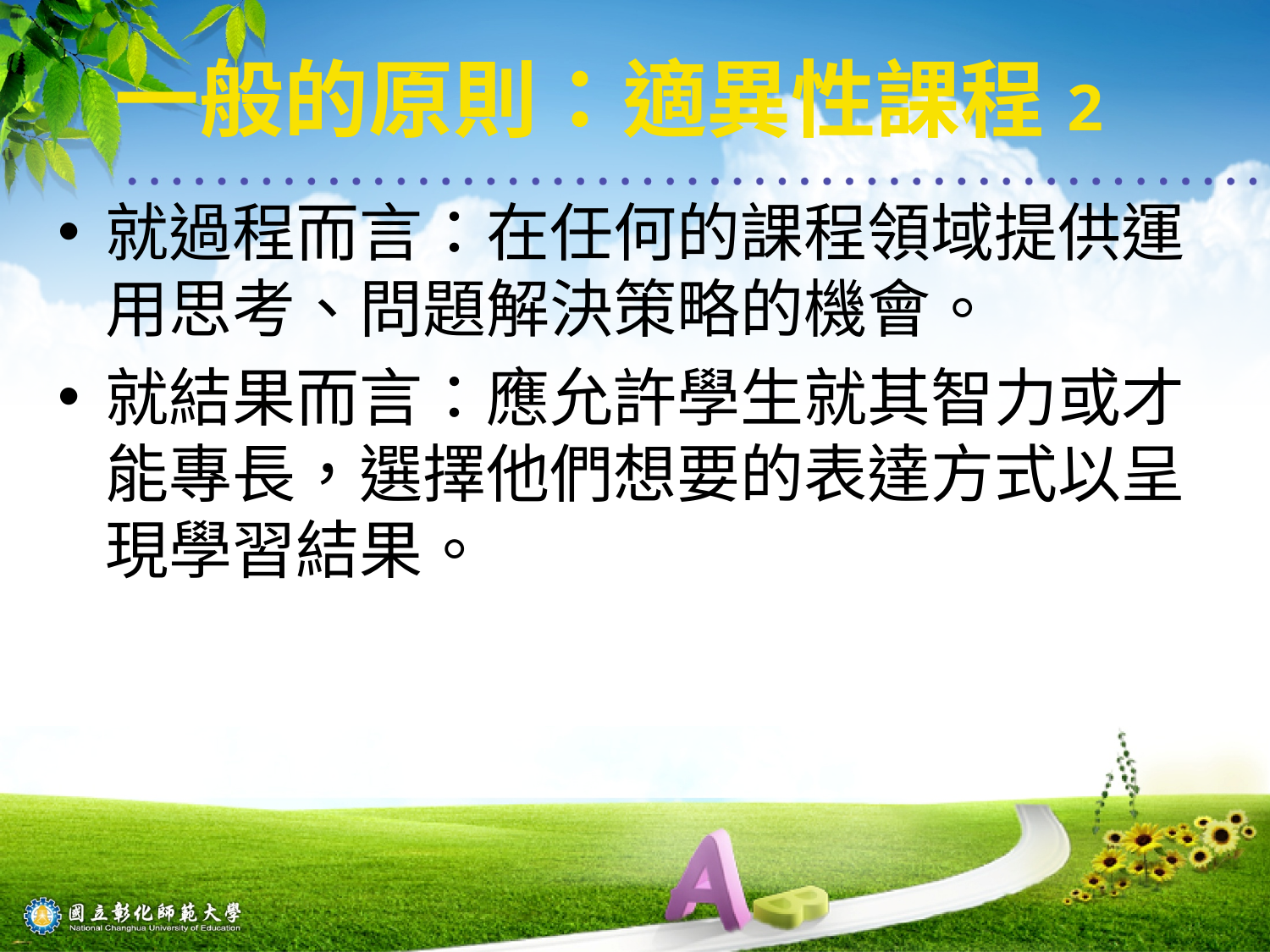

# 一般的原則：適異性課程2
就過程而言：在任何的課程領域提供運用思考、問題解決策略的機會。
就結果而言：應允許學生就其智力或才能專長，選擇他們想要的表達方式以呈現學習結果。